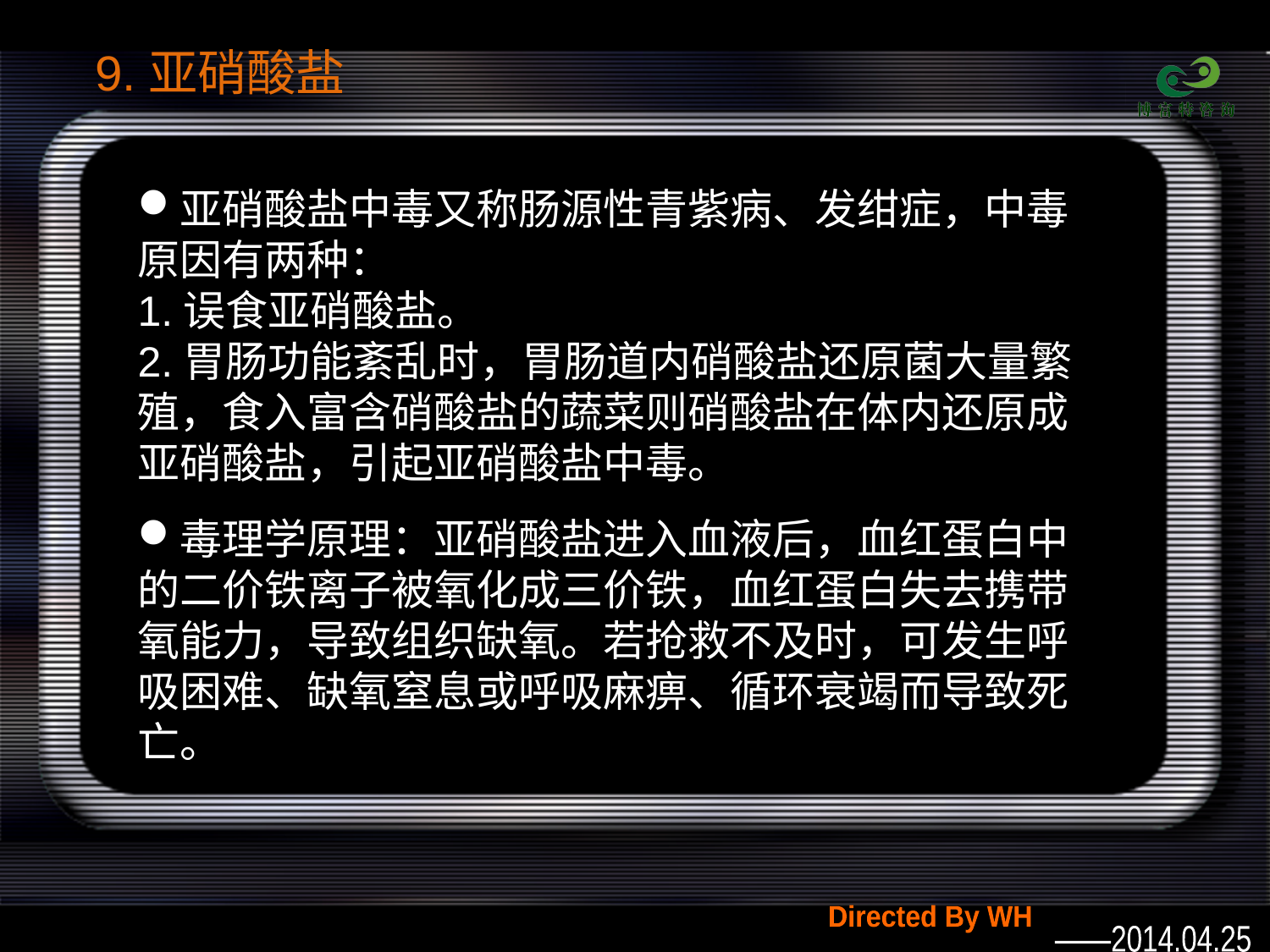

# 9.亚硝酸盐
亚硝酸盐中毒又称肠源性青紫病、发绀症，中毒原因有两种：
1.误食亚硝酸盐。
2.胃肠功能紊乱时，胃肠道内硝酸盐还原菌大量繁殖，食入富含硝酸盐的蔬菜则硝酸盐在体内还原成亚硝酸盐，引起亚硝酸盐中毒。
毒理学原理：亚硝酸盐进入血液后，血红蛋白中的二价铁离子被氧化成三价铁，血红蛋白失去携带氧能力，导致组织缺氧。若抢救不及时，可发生呼吸困难、缺氧窒息或呼吸麻痹、循环衰竭而导致死亡。